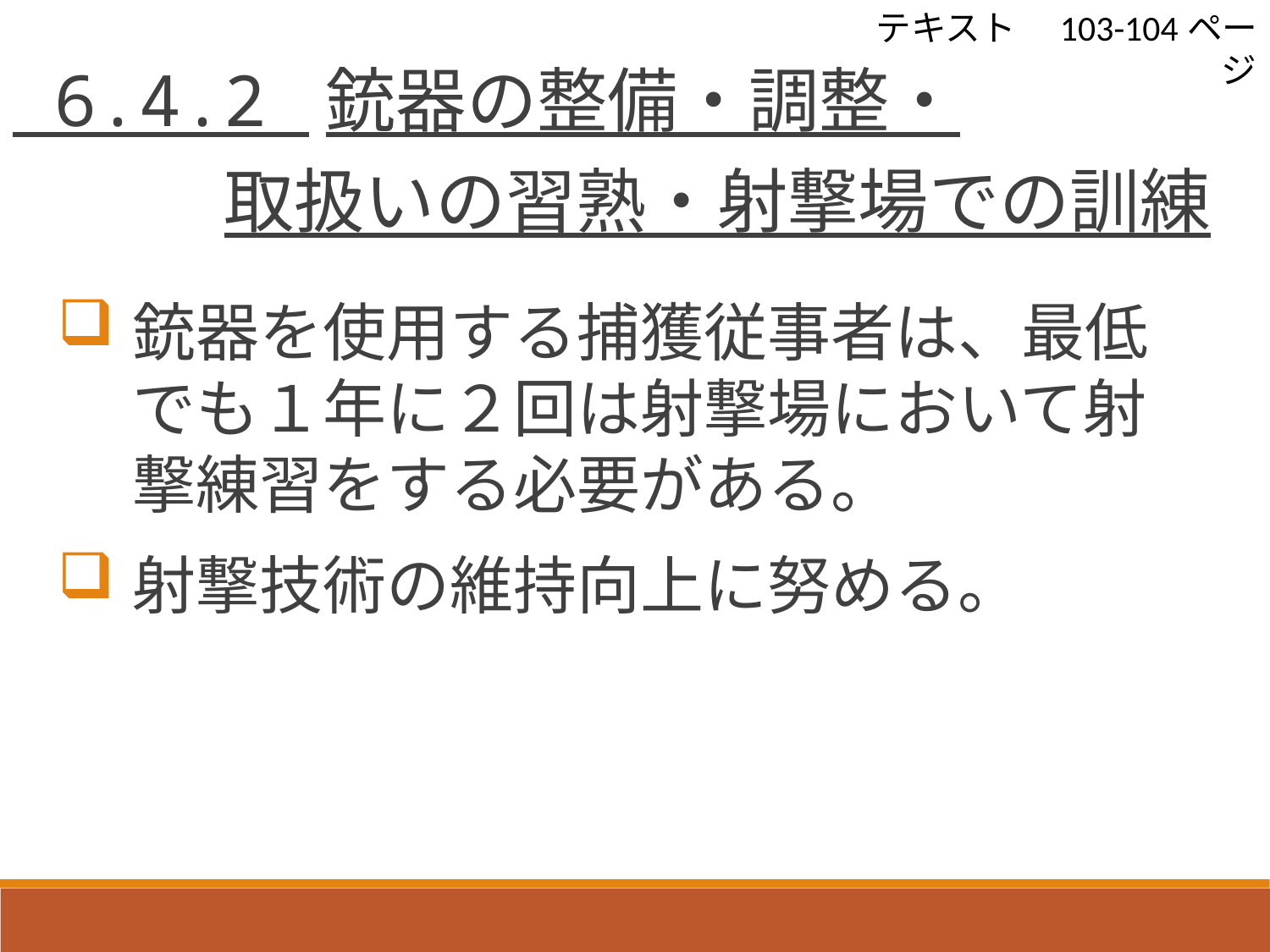

テキスト　103-104ページ
 6.4.2 銃器の整備・調整・
　　　取扱いの習熟・射撃場での訓練
銃器を使用する捕獲従事者は、最低でも１年に２回は射撃場において射撃練習をする必要がある。
射撃技術の維持向上に努める。